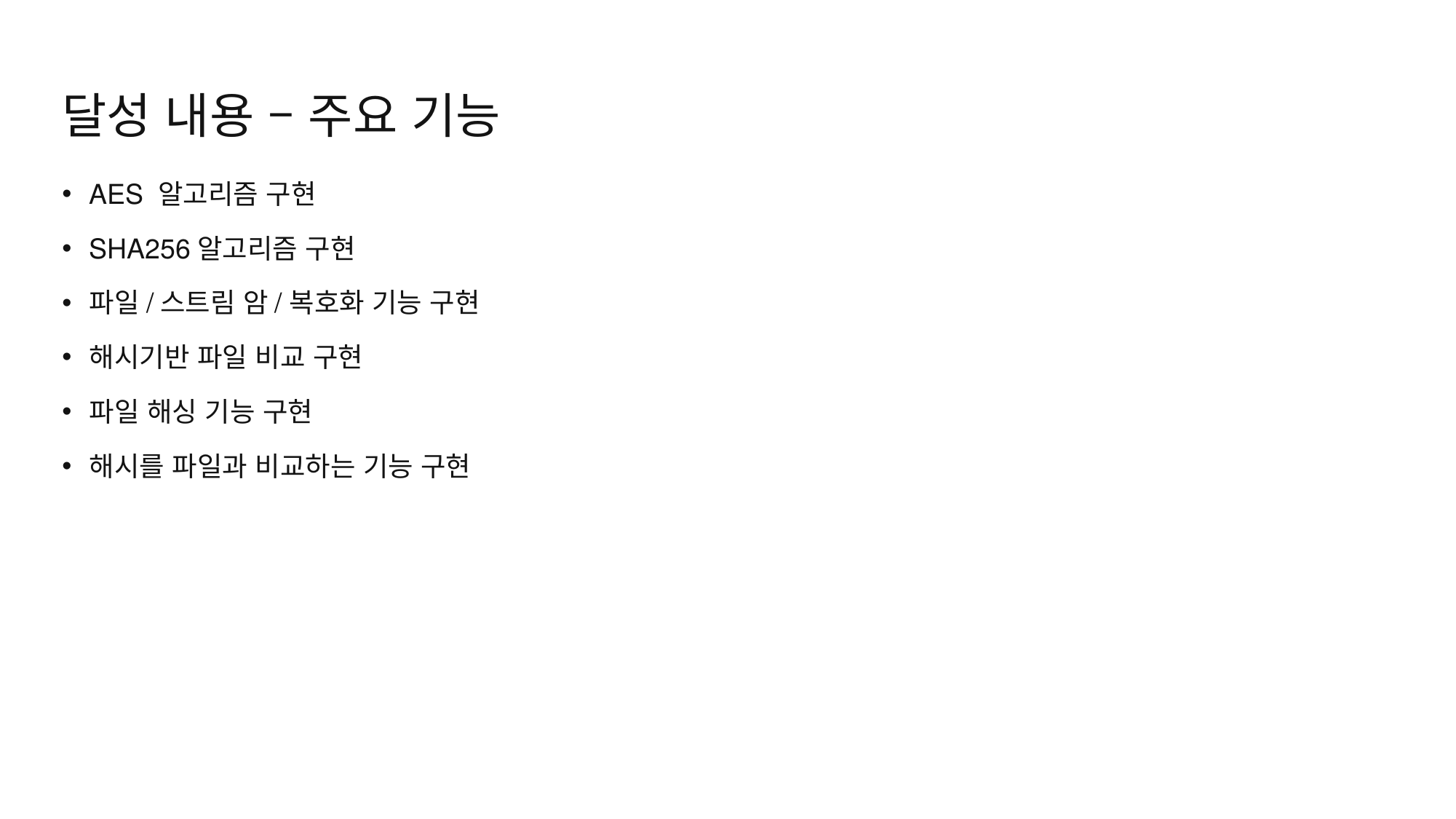

# 달성 내용 – 주요 기능
AES 알고리즘 구현
SHA256알고리즘 구현
파일/스트림 암/복호화 기능 구현
해시기반 파일 비교 구현
파일 해싱 기능 구현
해시를 파일과 비교하는 기능 구현